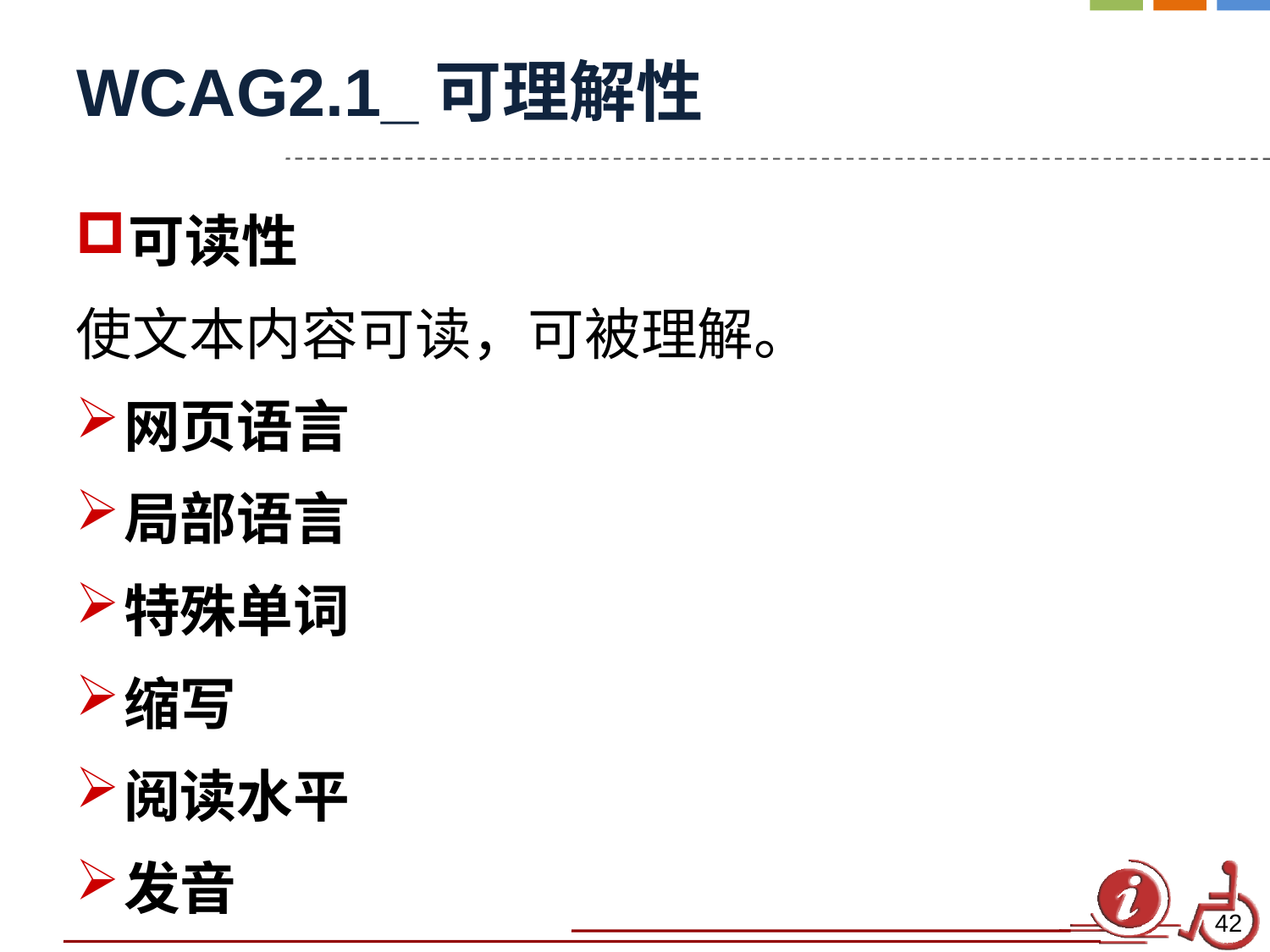

# WCAG2.1_可理解性
可读性
使文本内容可读，可被理解。
网页语言
局部语言
特殊单词
缩写
阅读水平
发音

42